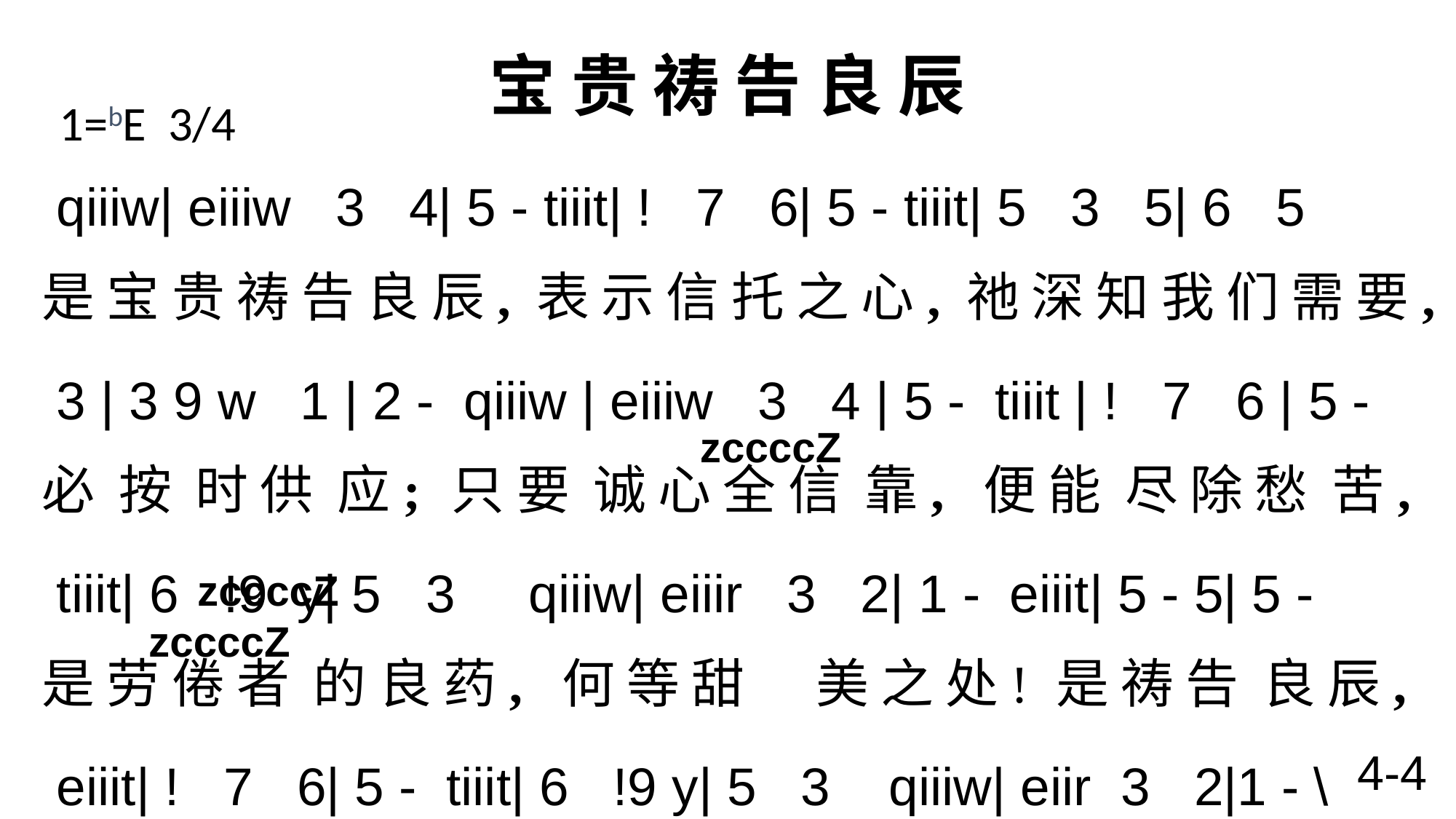

# 宝 贵 祷 告 良 辰
  1=bE  3/4
 qiiiw| eiiiw   3   4| 5 - tiiit| !   7   6| 5 - tiiit| 5   3   5| 6   5
是 宝 贵 祷 告 良 辰, 表 示 信 托 之 心, 祂 深 知 我 们 需 要,
 3 | 3 9 w   1 | 2 -  qiiiw | eiiiw   3   4 | 5 -  tiiit | !   7   6 | 5 -
必  按  时 供  应;  只 要  诚 心 全 信  靠,  便 能  尽 除 愁  苦,
 tiiit| 6   !9  y| 5   3     qiiiw| eiiir   3   2| 1 -  eiiit| 5 - 5| 5 -
是 劳 倦 者  的 良 药,  何 等 甜      美 之 处!  是 祷 告  良 辰,
 eiiit| !   7   6| 5 -  tiiit| 6   !9 y| 5   3    qiiiw| eiir  3   2|1 - \
是 宝 贵      良 辰,  是 劳 倦 者 的 良 药, 何 等 甜    美 之 处!
     zccccZ
     zccccZ                                                                            zccccZ
4-4